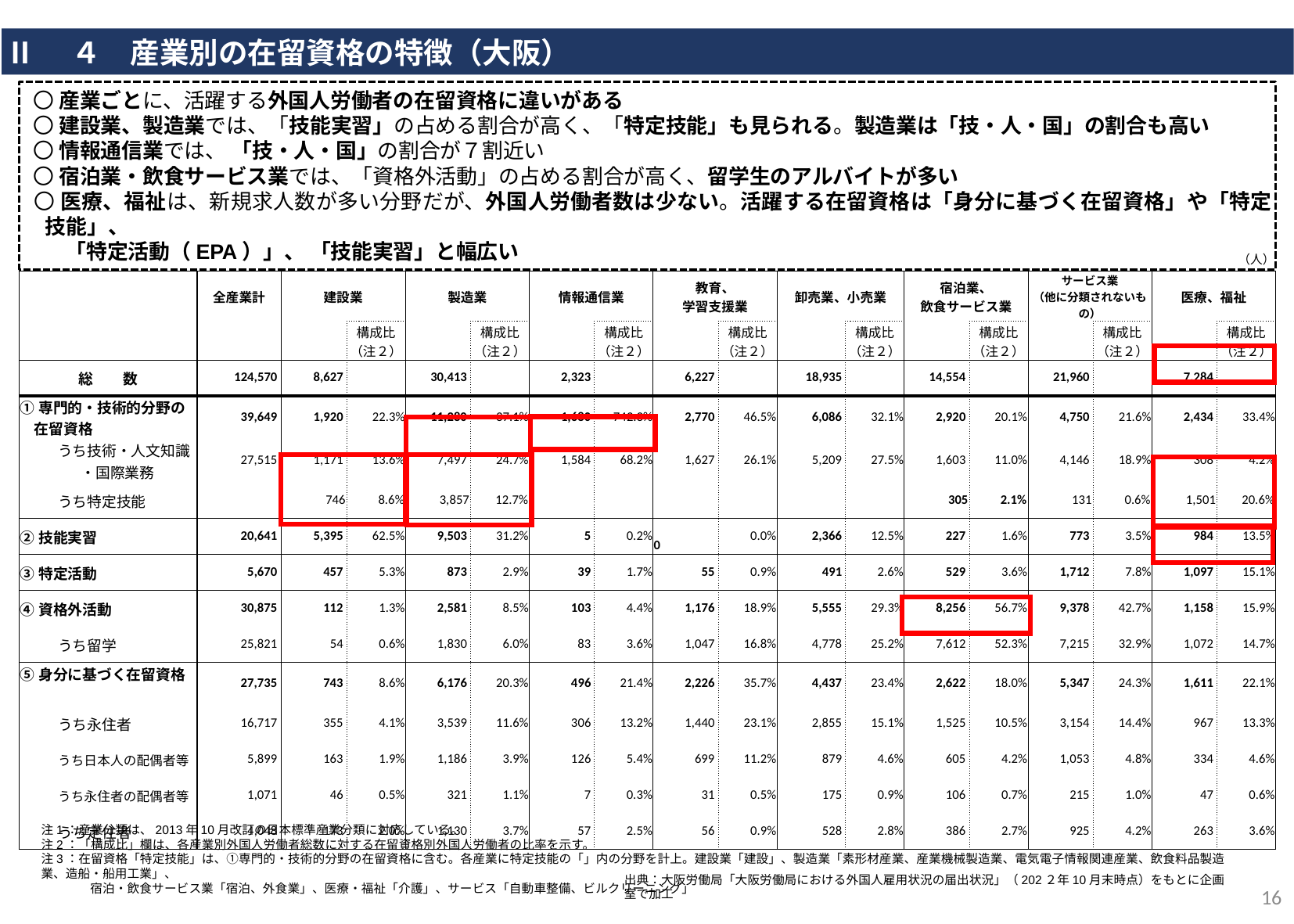

Ⅱ　４　産業別の在留資格の特徴（大阪）
 〇 産業ごとに、活躍する外国人労働者の在留資格に違いがある
 〇 建設業、製造業では、「技能実習」の占める割合が高く、「特定技能」も見られる。製造業は「技・人・国」の割合も高い
 〇 情報通信業では、 「技・人・国」の割合が７割近い
 〇 宿泊業・飲食サービス業では、「資格外活動」の占める割合が高く、留学生のアルバイトが多い
 〇 医療、福祉は、新規求人数が多い分野だが、外国人労働者数は少ない。活躍する在留資格は「身分に基づく在留資格」や「特定技能」、
　　「特定活動（EPA）」、 「技能実習」と幅広い
（人）
|  |  | 全産業計 | 建設業 |  | 製造業 |  | 情報通信業 |  | 教育、 学習支援業 |  | 卸売業、小売業 |  | 宿泊業、 飲食サービス業 |  | サービス業 （他に分類されないもの） |  | 医療、福祉 |  |
| --- | --- | --- | --- | --- | --- | --- | --- | --- | --- | --- | --- | --- | --- | --- | --- | --- | --- | --- |
|  |  |  |  | 構成比 （注２） |  | 構成比 （注２） |  | 構成比 （注２） |  | 構成比 （注２） |  | 構成比 （注２） |  | 構成比 （注２） |  | 構成比 （注２） |  | 構成比 （注２） |
| 総　　数 |  | 124,570 | 8,627 |  | 30,413 |  | 2,323 |  | 6,227 |  | 18,935 |  | 14,554 |  | 21,960 |  | 7,284 |  |
| ①専門的・技術的分野の 　在留資格 |  | 39,649 | 1,920 | 22.3% | 11,280 | 37.1% | 1,680 | 742.3% | 2,770 | 46.5% | 6,086 | 32.1% | 2,920 | 20.1% | 4,750 | 21.6% | 2,434 | 33.4% |
|  | うち技術・人文知識 ・国際業務 | 27,515 | 1,171 | 13.6% | 7,497 | 24.7% | 1,584 | 68.2% | 1,627 | 26.1% | 5,209 | 27.5% | 1,603 | 11.0% | 4,146 | 18.9% | 308 | 4.2% |
|  | うち特定技能 |  | 746 | 8.6% | 3,857 | 12.7% |  |  |  |  |  |  | 305 | 2.1% | 131 | 0.6% | 1,501 | 20.6% |
| ②技能実習 |  | 20,641 | 5,395 | 62.5% | 9,503 | 31.2% | 5 | 0.2% | 0 | 0.0% | 2,366 | 12.5% | 227 | 1.6% | 773 | 3.5% | 984 | 13.5% |
| ③特定活動 |  | 5,670 | 457 | 5.3% | 873 | 2.9% | 39 | 1.7% | 55 | 0.9% | 491 | 2.6% | 529 | 3.6% | 1,712 | 7.8% | 1,097 | 15.1% |
| ④資格外活動 |  | 30,875 | 112 | 1.3% | 2,581 | 8.5% | 103 | 4.4% | 1,176 | 18.9% | 5,555 | 29.3% | 8,256 | 56.7% | 9,378 | 42.7% | 1,158 | 15.9% |
|  | うち留学 | 25,821 | 54 | 0.6% | 1,830 | 6.0% | 83 | 3.6% | 1,047 | 16.8% | 4,778 | 25.2% | 7,612 | 52.3% | 7,215 | 32.9% | 1,072 | 14.7% |
| ⑤身分に基づく在留資格 |  | 27,735 | 743 | 8.6% | 6,176 | 20.3% | 496 | 21.4% | 2,226 | 35.7% | 4,437 | 23.4% | 2,622 | 18.0% | 5,347 | 24.3% | 1,611 | 22.1% |
|  | うち永住者 | 16,717 | 355 | 4.1% | 3,539 | 11.6% | 306 | 13.2% | 1,440 | 23.1% | 2,855 | 15.1% | 1,525 | 10.5% | 3,154 | 14.4% | 967 | 13.3% |
|  | うち日本人の配偶者等 | 5,899 | 163 | 1.9% | 1,186 | 3.9% | 126 | 5.4% | 699 | 11.2% | 879 | 4.6% | 605 | 4.2% | 1,053 | 4.8% | 334 | 4.6% |
|  | うち永住者の配偶者等 | 1,071 | 46 | 0.5% | 321 | 1.1% | 7 | 0.3% | 31 | 0.5% | 175 | 0.9% | 106 | 0.7% | 215 | 1.0% | 47 | 0.6% |
|  | うち定住者 | 4,048 | 173 | 2.0% | 1,130 | 3.7% | 57 | 2.5% | 56 | 0.9% | 528 | 2.8% | 386 | 2.7% | 925 | 4.2% | 263 | 3.6% |

注1：産業分類は、2013年10月改訂の日本標準産業分類に対応している。
注2：「構成比」欄は、各産業別外国人労働者総数に対する在留資格別外国人労働者の比率を示す。
注3：在留資格「特定技能」は、①専門的・技術的分野の在留資格に含む。各産業に特定技能の「」内の分野を計上。建設業「建設」、製造業「素形材産業、産業機械製造業、電気電子情報関連産業、飲食料品製造業、造船・船用工業」、
　　　　宿泊・飲食サービス業「宿泊、外食業」、医療・福祉「介護」、サービス「自動車整備、ビルクリーニング」
出典：大阪労働局「大阪労働局における外国人雇用状況の届出状況」（202２年10月末時点）をもとに企画室で加工
16